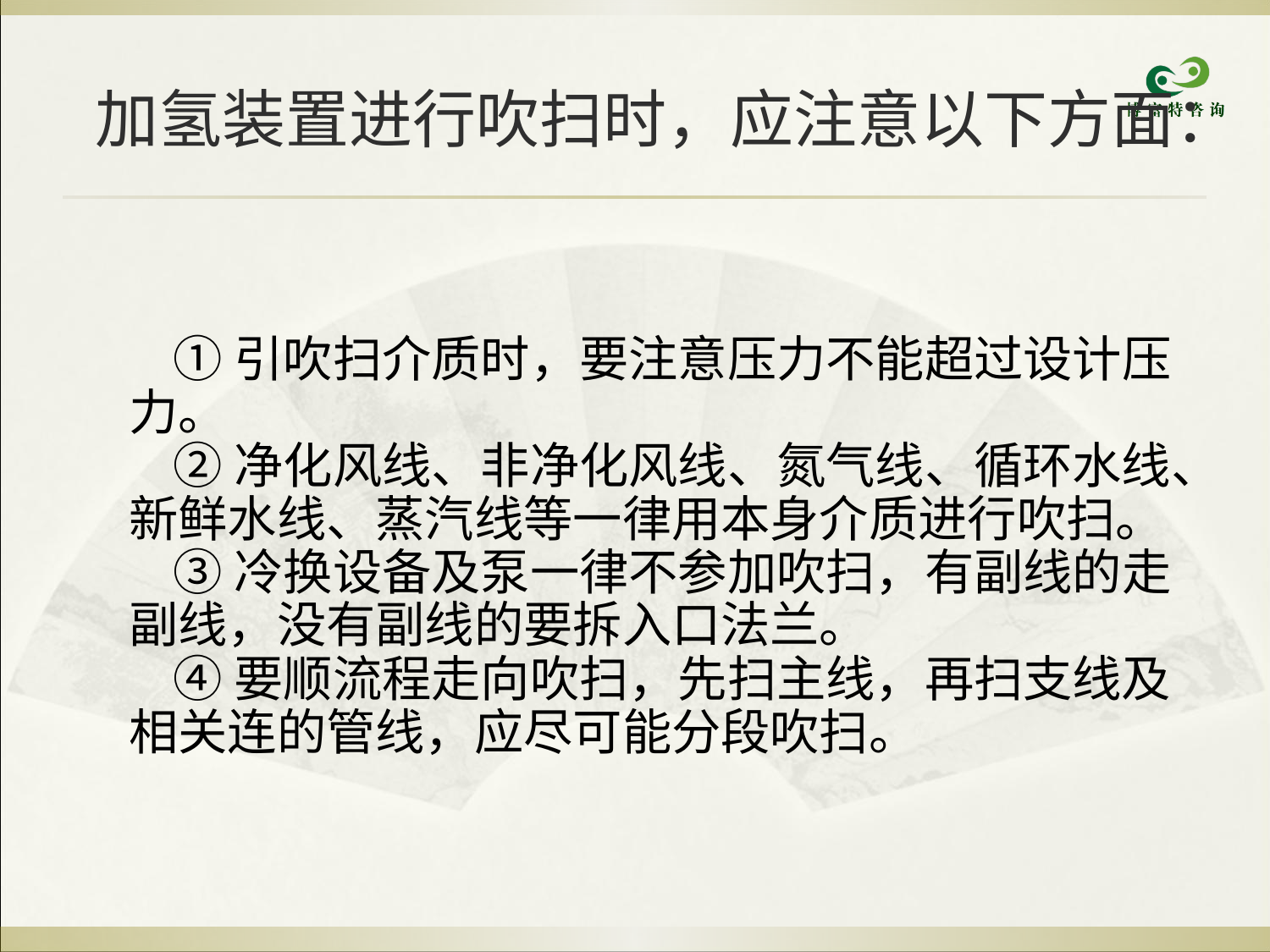

加氢装置进行吹扫时，应注意以下方面：
    ①引吹扫介质时，要注意压力不能超过设计压力。
    ②净化风线、非净化风线、氮气线、循环水线、新鲜水线、蒸汽线等一律用本身介质进行吹扫。
    ③冷换设备及泵一律不参加吹扫，有副线的走副线，没有副线的要拆入口法兰。
    ④要顺流程走向吹扫，先扫主线，再扫支线及相关连的管线，应尽可能分段吹扫。